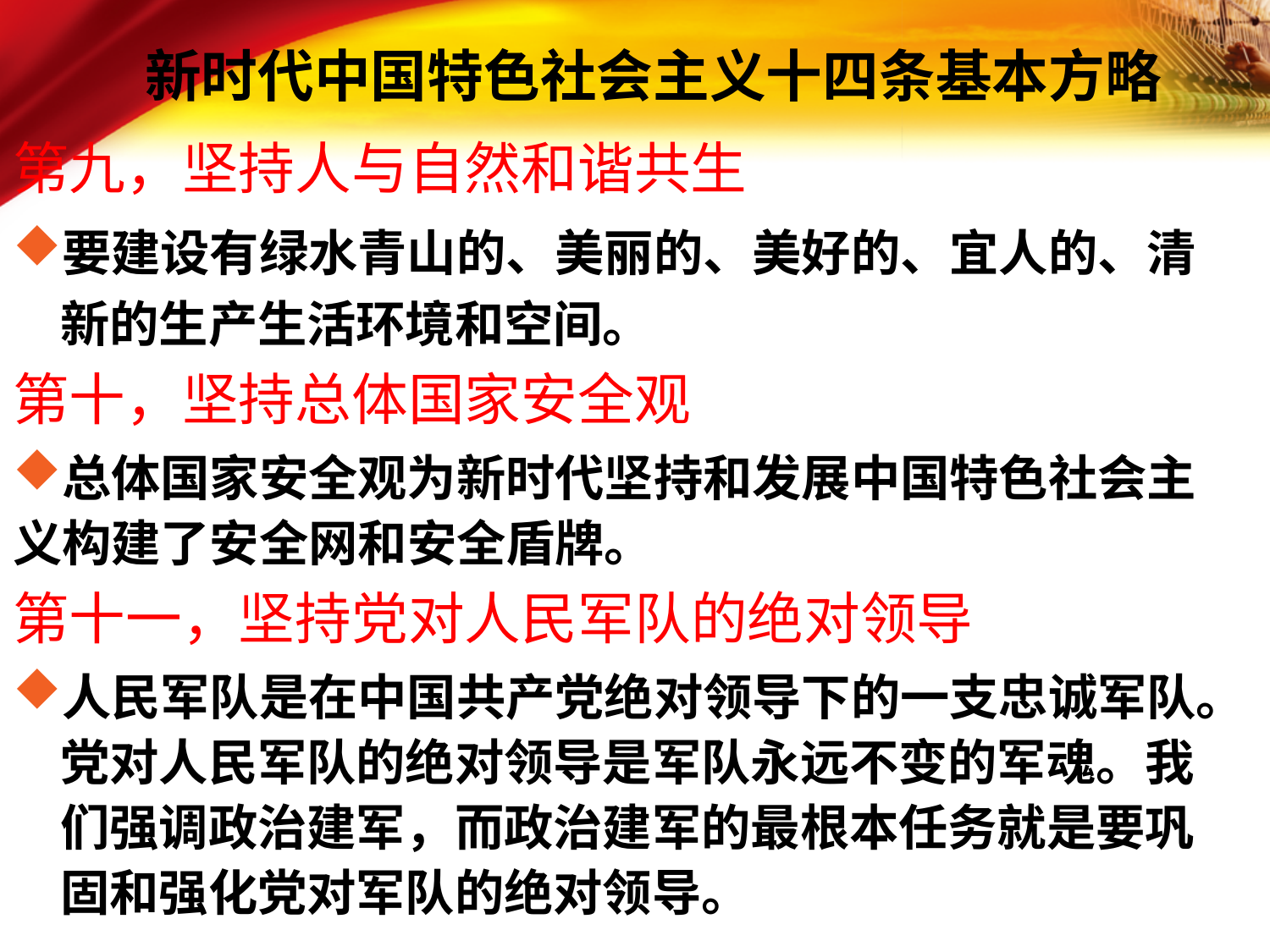

# 新时代中国特色社会主义十四条基本方略
第九，坚持人与自然和谐共生
要建设有绿水青山的、美丽的、美好的、宜人的、清新的生产生活环境和空间。
第十，坚持总体国家安全观
总体国家安全观为新时代坚持和发展中国特色社会主义构建了安全网和安全盾牌。
第十一，坚持党对人民军队的绝对领导
人民军队是在中国共产党绝对领导下的一支忠诚军队。党对人民军队的绝对领导是军队永远不变的军魂。我们强调政治建军，而政治建军的最根本任务就是要巩固和强化党对军队的绝对领导。